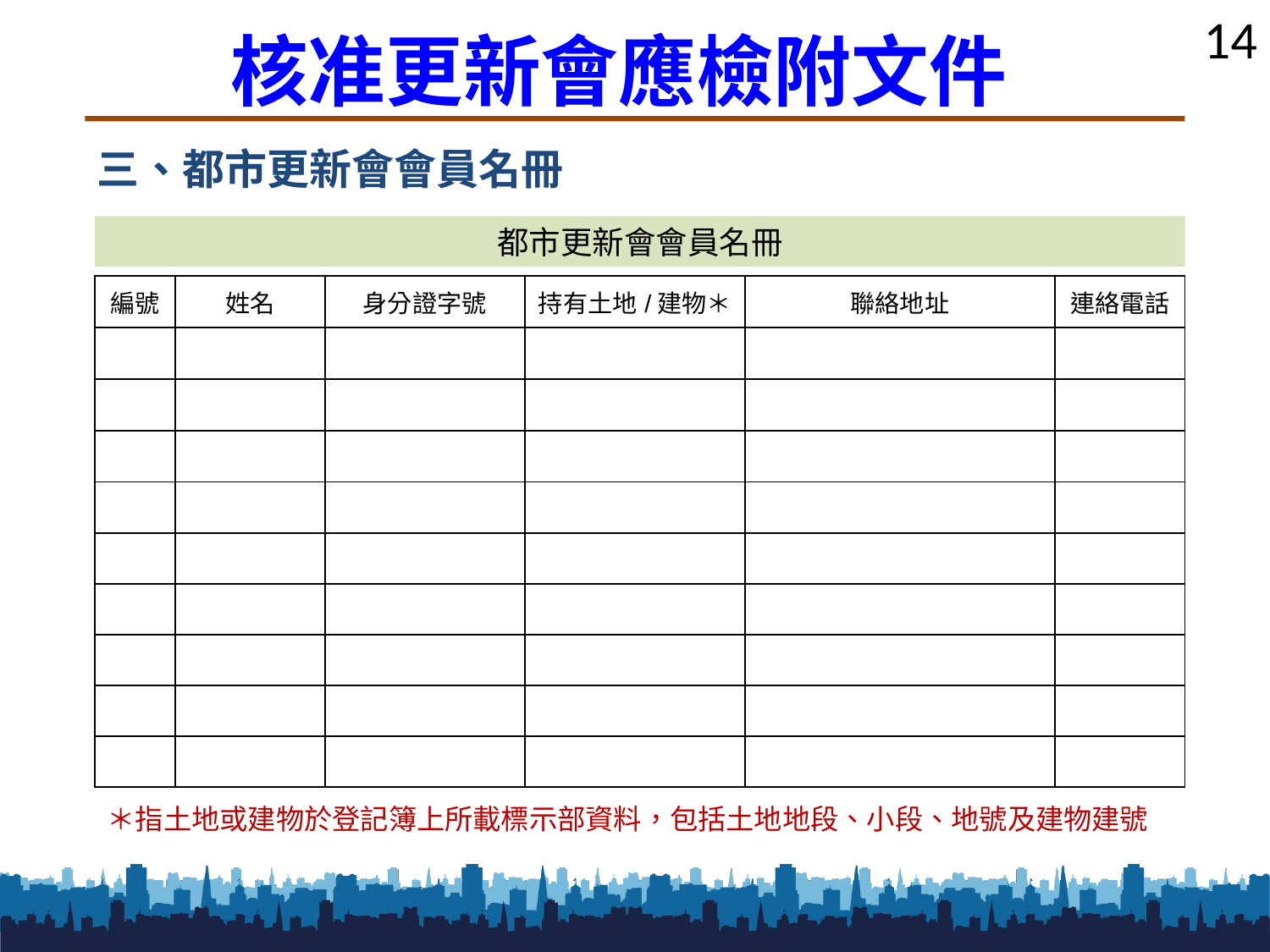

核准更新會應檢附文件
三、都市更新會會員名冊

都市更新會會員名冊
| 編號 | 姓名 | 身分證字號 | 持有土地/建物＊ | 聯絡地址 | 連絡電話 |
| --- | --- | --- | --- | --- | --- |
|  |  |  |  |  |  |
|  |  |  |  |  |  |
|  |  |  |  |  |  |
|  |  |  |  |  |  |
|  |  |  |  |  |  |
|  |  |  |  |  |  |
|  |  |  |  |  |  |
|  |  |  |  |  |  |
|  |  |  |  |  |  |
＊指土地或建物於登記簿上所載標示部資料，包括土地地段、小段、地號及建物建號